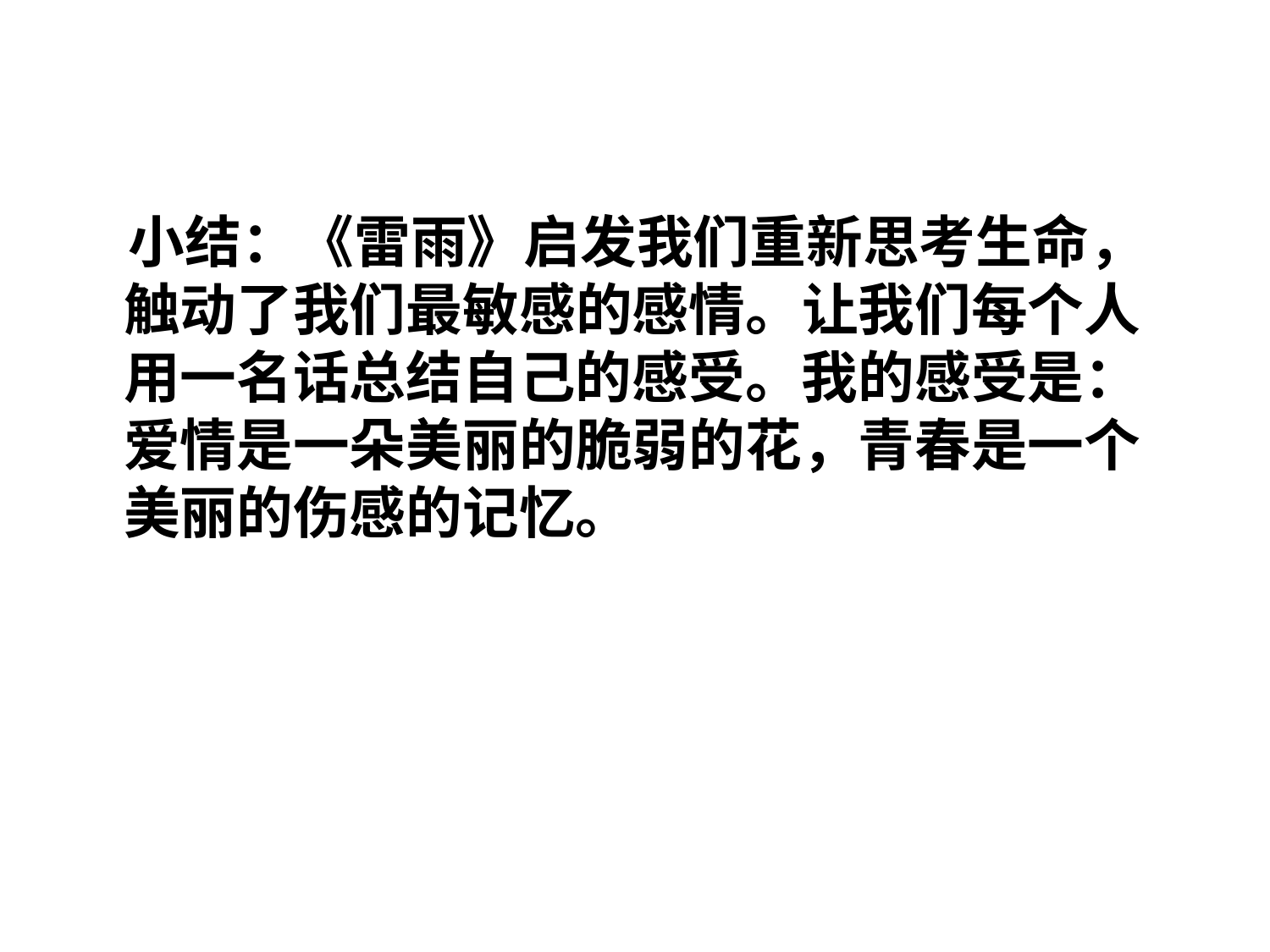

#

   小结：《雷雨》启发我们重新思考生命，触动了我们最敏感的感情。让我们每个人用一名话总结自己的感受。我的感受是：爱情是一朵美丽的脆弱的花，青春是一个美丽的伤感的记忆。